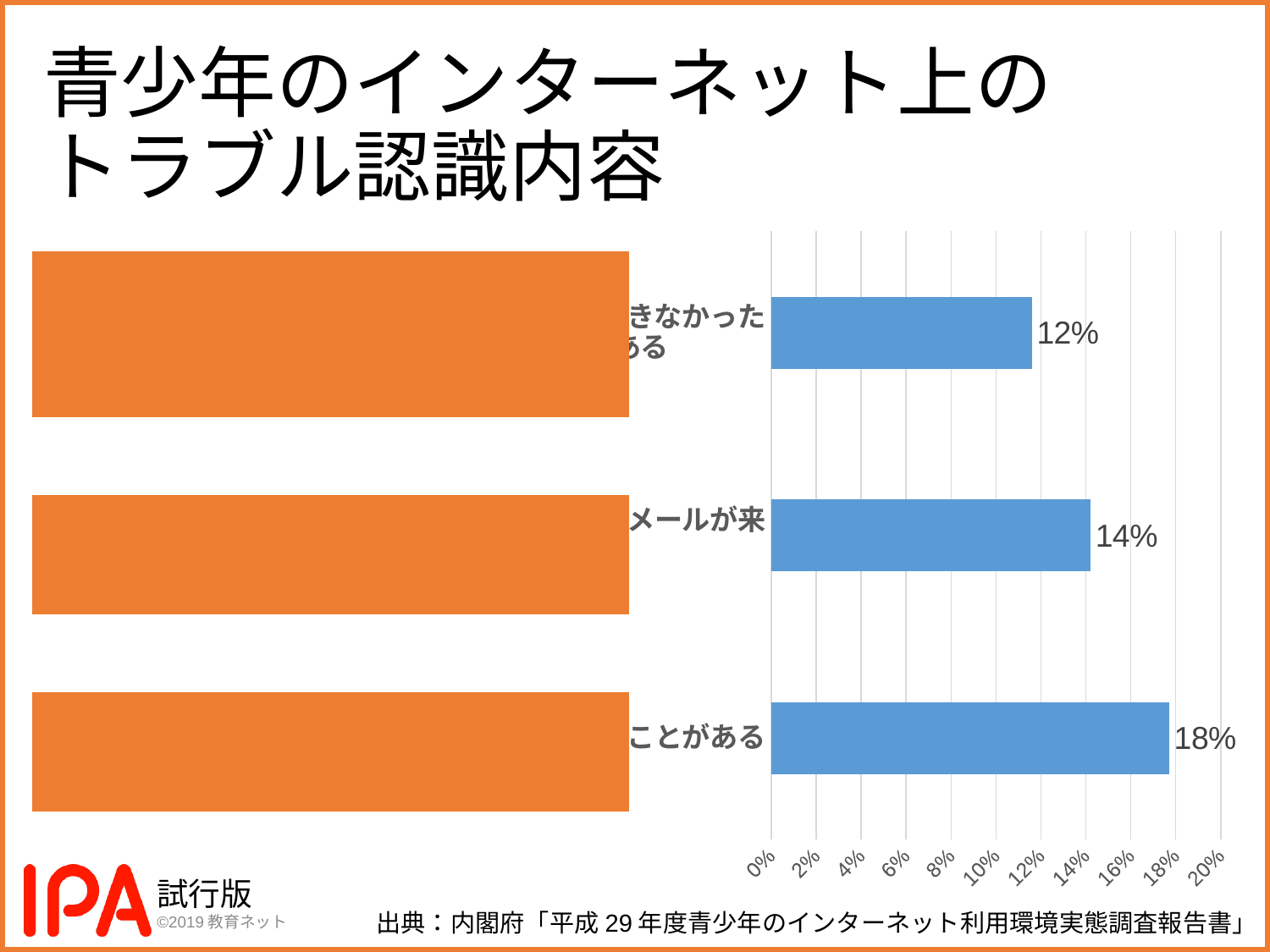

# 青少年のインターネット上のトラブル認識内容

### Chart

| Category | トラブル内容 |
|---|---|
| 迷惑メッセージやメールが送られてきたことがある | 0.17700000000000005 |
| 自分が知らない人やお店などからメッセージやメールが来たことがある | 0.14200000000000004 |
| インターネットにのめりこんで勉強に集中できなかったり、睡眠不足になったりしたことがある | 0.11600000000000002 |

出典：内閣府「平成29年度青少年のインターネット利用環境実態調査報告書」